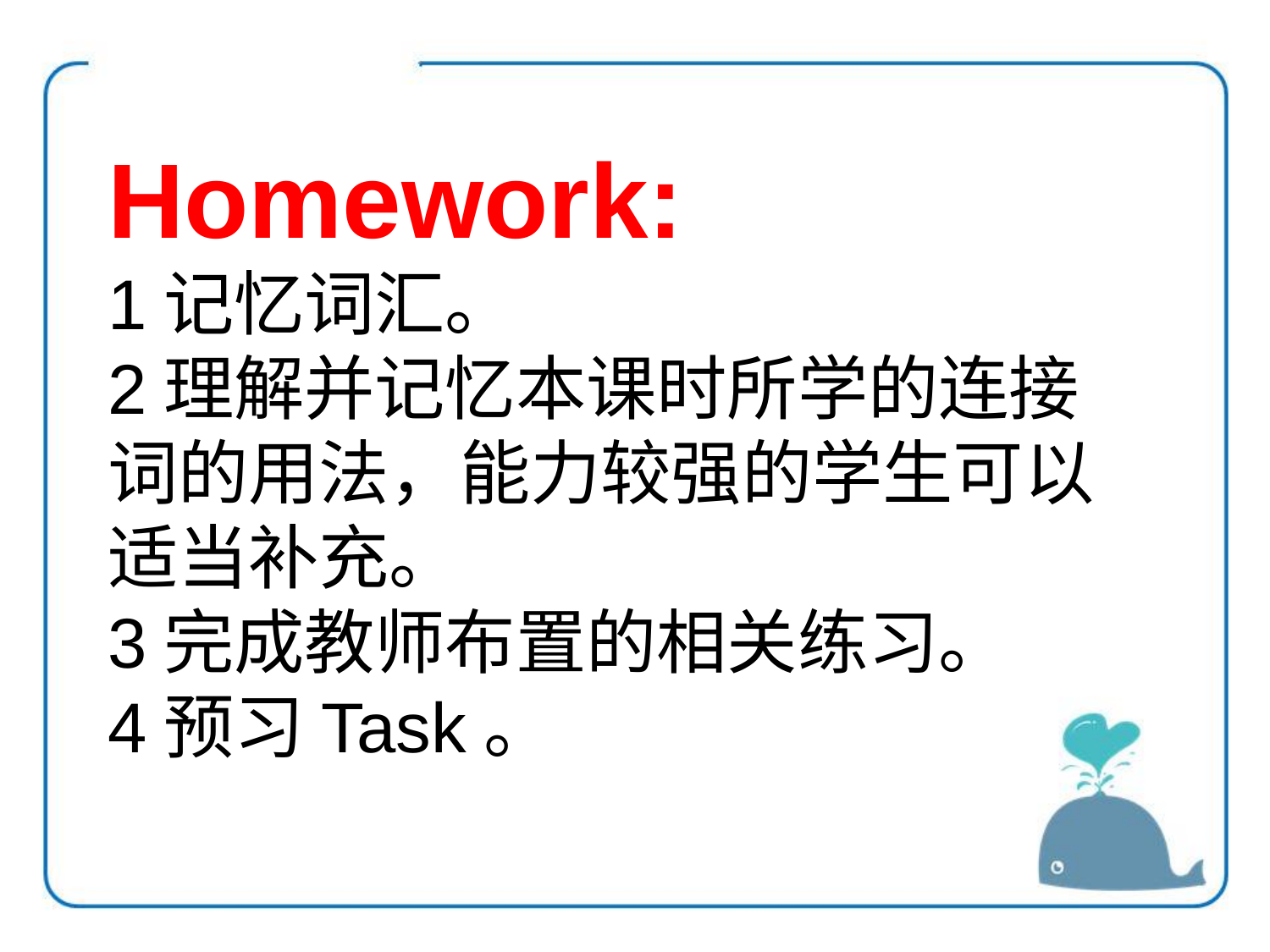

Homework:
1记忆词汇。
2理解并记忆本课时所学的连接词的用法，能力较强的学生可以适当补充。
3完成教师布置的相关练习。
4预习Task。